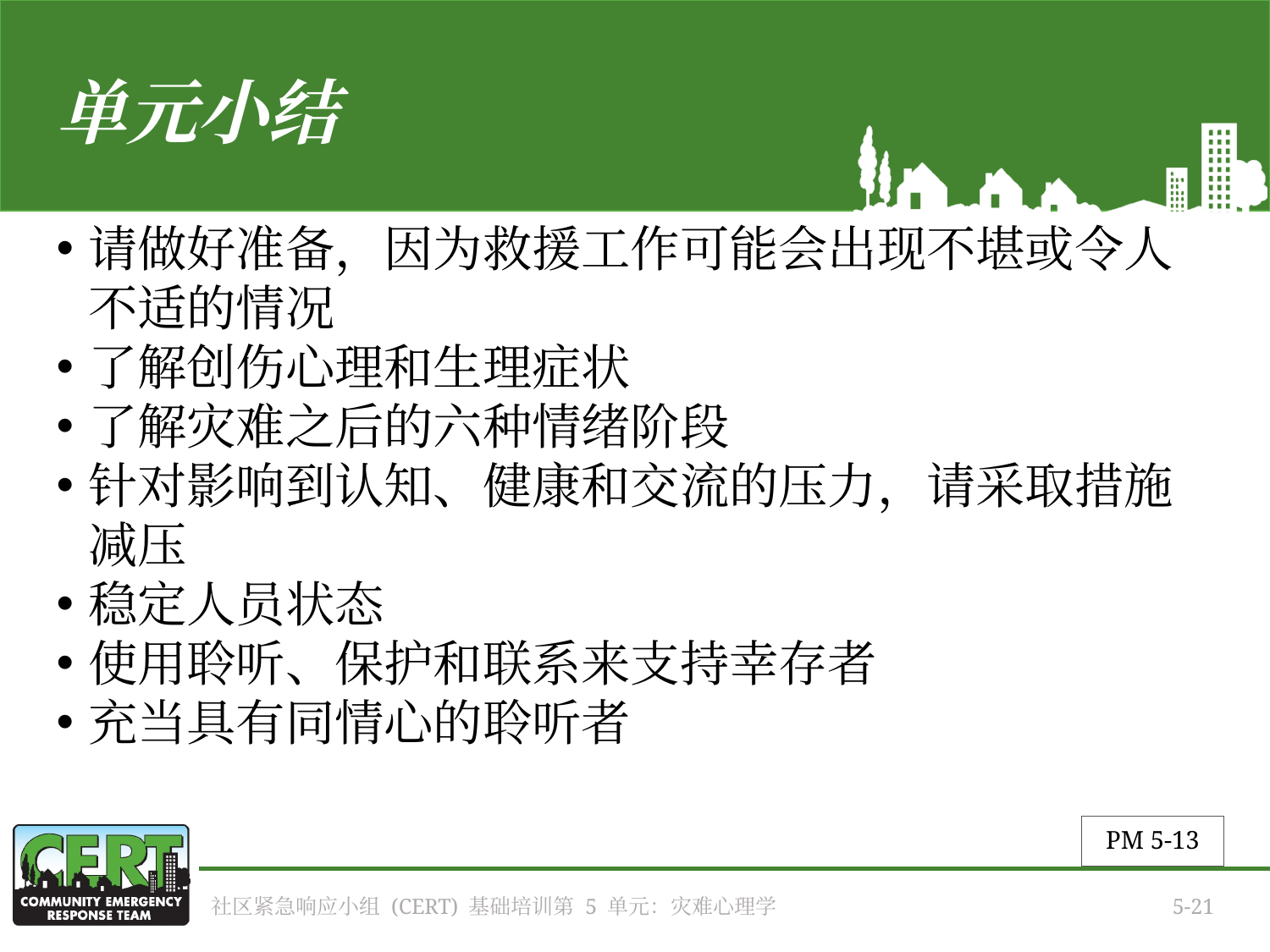

# 单元小结
请做好准备，因为救援工作可能会出现不堪或令人不适的情况
了解创伤心理和生理症状
了解灾难之后的六种情绪阶段
针对影响到认知、健康和交流的压力，请采取措施减压
稳定人员状态
使用聆听、保护和联系来支持幸存者
充当具有同情心的聆听者
PM 5-13
社区紧急响应小组 (CERT) 基础培训第 5 单元：灾难心理学
5-21